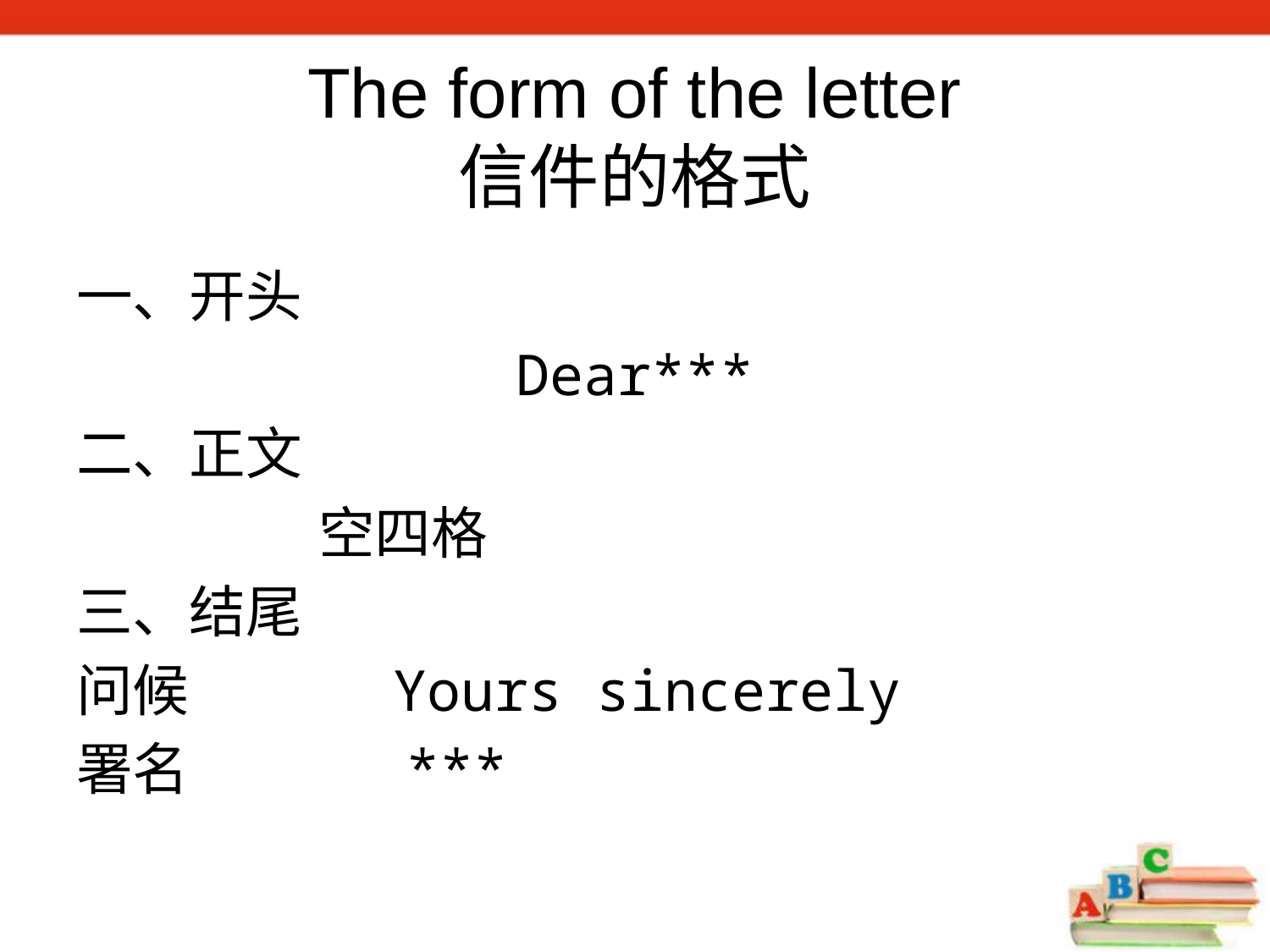

The form of the letter
信件的格式
一、开头
             Dear***
二、正文
                  空四格
三、结尾
问候               Yours sincerely
署名                ***